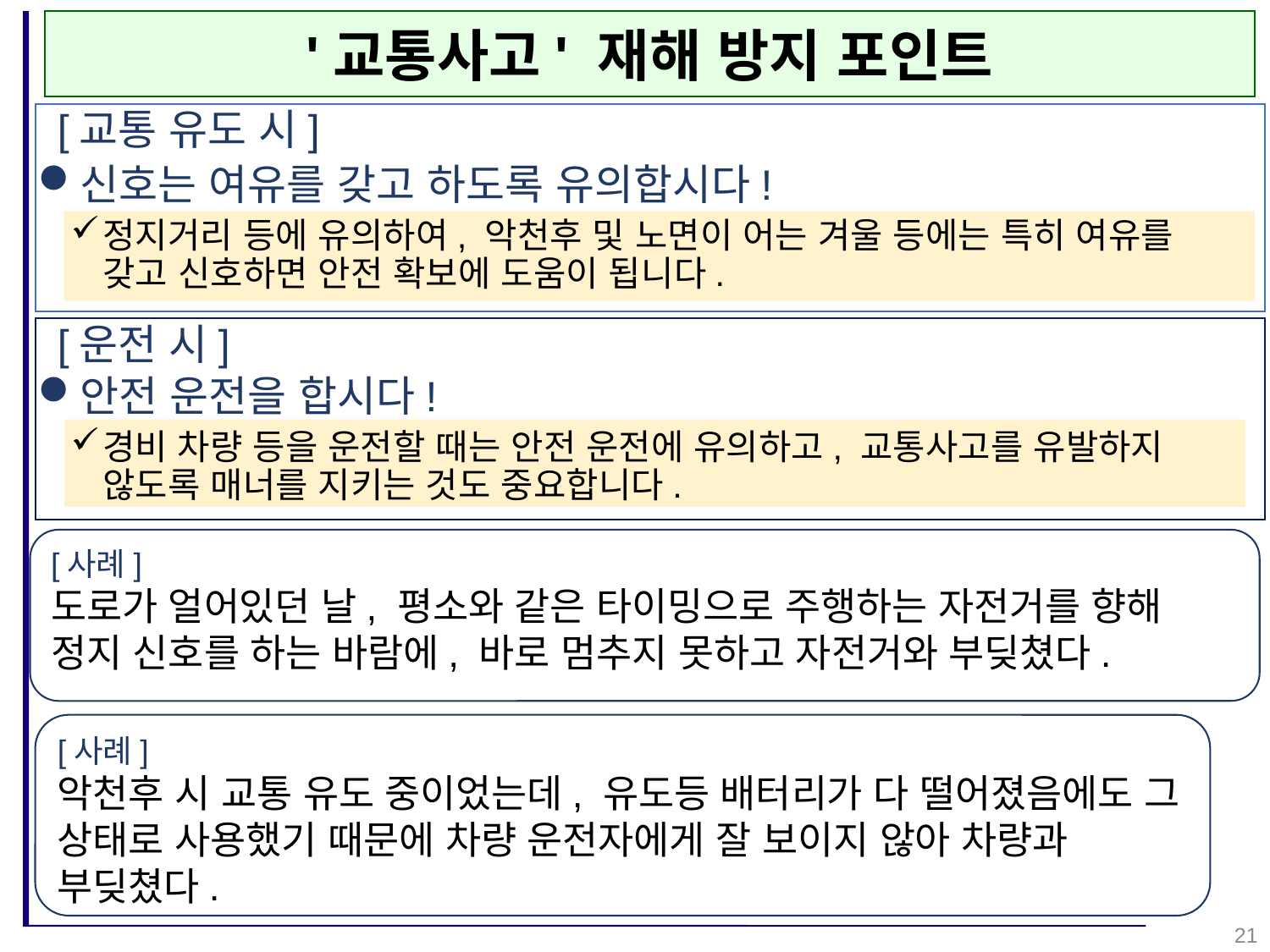

'교통사고' 재해 방지 포인트
[교통 유도 시]

신호는 여유를 갖고 하도록 유의합시다!
정지거리 등에 유의하여, 악천후 및 노면이 어는 겨울 등에는 특히 여유를 갖고 신호하면 안전 확보에 도움이 됩니다.

안전 운전을 합시다!
경비 차량 등을 운전할 때는 안전 운전에 유의하고, 교통사고를 유발하지 않도록 매너를 지키는 것도 중요합니다.

[운전 시]

[사례]
도로가 얼어있던 날, 평소와 같은 타이밍으로 주행하는 자전거를 향해 정지 신호를 하는 바람에, 바로 멈추지 못하고 자전거와 부딪쳤다.
[사례]
악천후 시 교통 유도 중이었는데, 유도등 배터리가 다 떨어졌음에도 그 상태로 사용했기 때문에 차량 운전자에게 잘 보이지 않아 차량과 부딪쳤다.
21